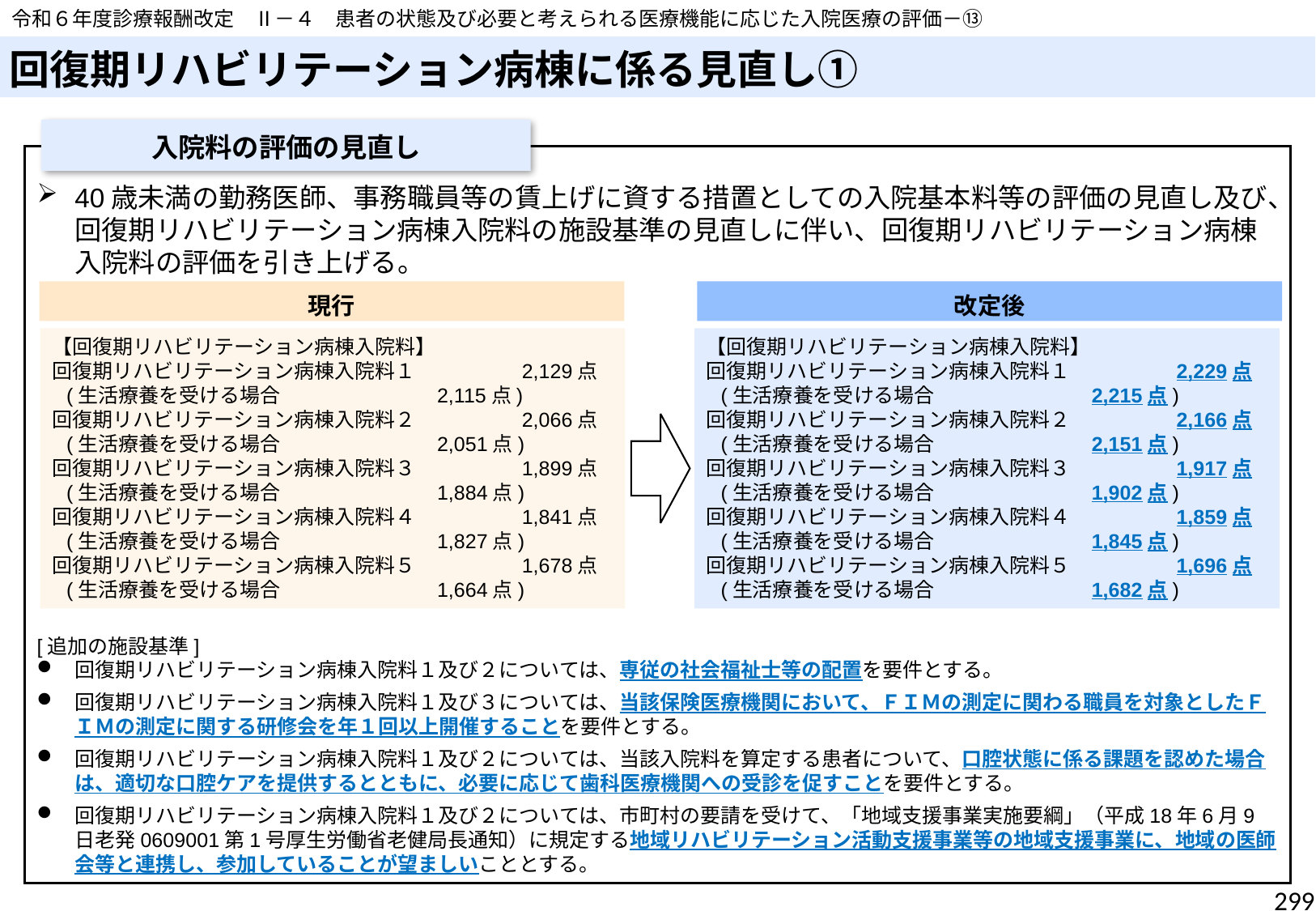

令和６年度診療報酬改定　Ⅱ－４　患者の状態及び必要と考えられる医療機能に応じた入院医療の評価－⑬
# 回復期リハビリテーション病棟に係る見直し①
入院料の評価の見直し

40歳未満の勤務医師、事務職員等の賃上げに資する措置としての入院基本料等の評価の見直し及び、回復期リハビリテーション病棟入院料の施設基準の見直しに伴い、回復期リハビリテーション病棟入院料の評価を引き上げる。

[追加の施設基準]
回復期リハビリテーション病棟入院料１及び２については、専従の社会福祉士等の配置を要件とする。

回復期リハビリテーション病棟入院料１及び３については、当該保険医療機関において、ＦＩＭの測定に関わる職員を対象としたＦＩＭの測定に関する研修会を年１回以上開催することを要件とする。

回復期リハビリテーション病棟入院料１及び２については、当該入院料を算定する患者について、口腔状態に係る課題を認めた場合は、適切な口腔ケアを提供するとともに、必要に応じて歯科医療機関への受診を促すことを要件とする。

回復期リハビリテーション病棟入院料１及び２については、市町村の要請を受けて、「地域支援事業実施要綱」（平成18年6月9日老発0609001第1号厚生労働省老健局長通知）に規定する地域リハビリテーション活動支援事業等の地域支援事業に、地域の医師会等と連携し、参加していることが望ましいこととする。

現行
改定後
【回復期リハビリテーション病棟入院料】
回復期リハビリテーション病棟入院料１　　　　　2,129点
(生活療養を受ける場合                                   2,115点)
回復期リハビリテーション病棟入院料２　　　　　2,066点
(生活療養を受ける場合                                   2,051点)
回復期リハビリテーション病棟入院料３　　　　　1,899点
(生活療養を受ける場合                                   1,884点)
回復期リハビリテーション病棟入院料４　　　　　1,841点
(生活療養を受ける場合                                   1,827点)
回復期リハビリテーション病棟入院料５　　　　　1,678点
(生活療養を受ける場合                                   1,664点)

【回復期リハビリテーション病棟入院料】
回復期リハビリテーション病棟入院料１　　　　　2,229点
(生活療養を受ける場合                                   2,215点)
回復期リハビリテーション病棟入院料２　　　　　2,166点
(生活療養を受ける場合                                   2,151点)
回復期リハビリテーション病棟入院料３　　　　　1,917点
(生活療養を受ける場合                                   1,902点)
回復期リハビリテーション病棟入院料４　　　　　1,859点
(生活療養を受ける場合                                   1,845点)
回復期リハビリテーション病棟入院料５　　　　　1,696点
(生活療養を受ける場合                                   1,682点)

299